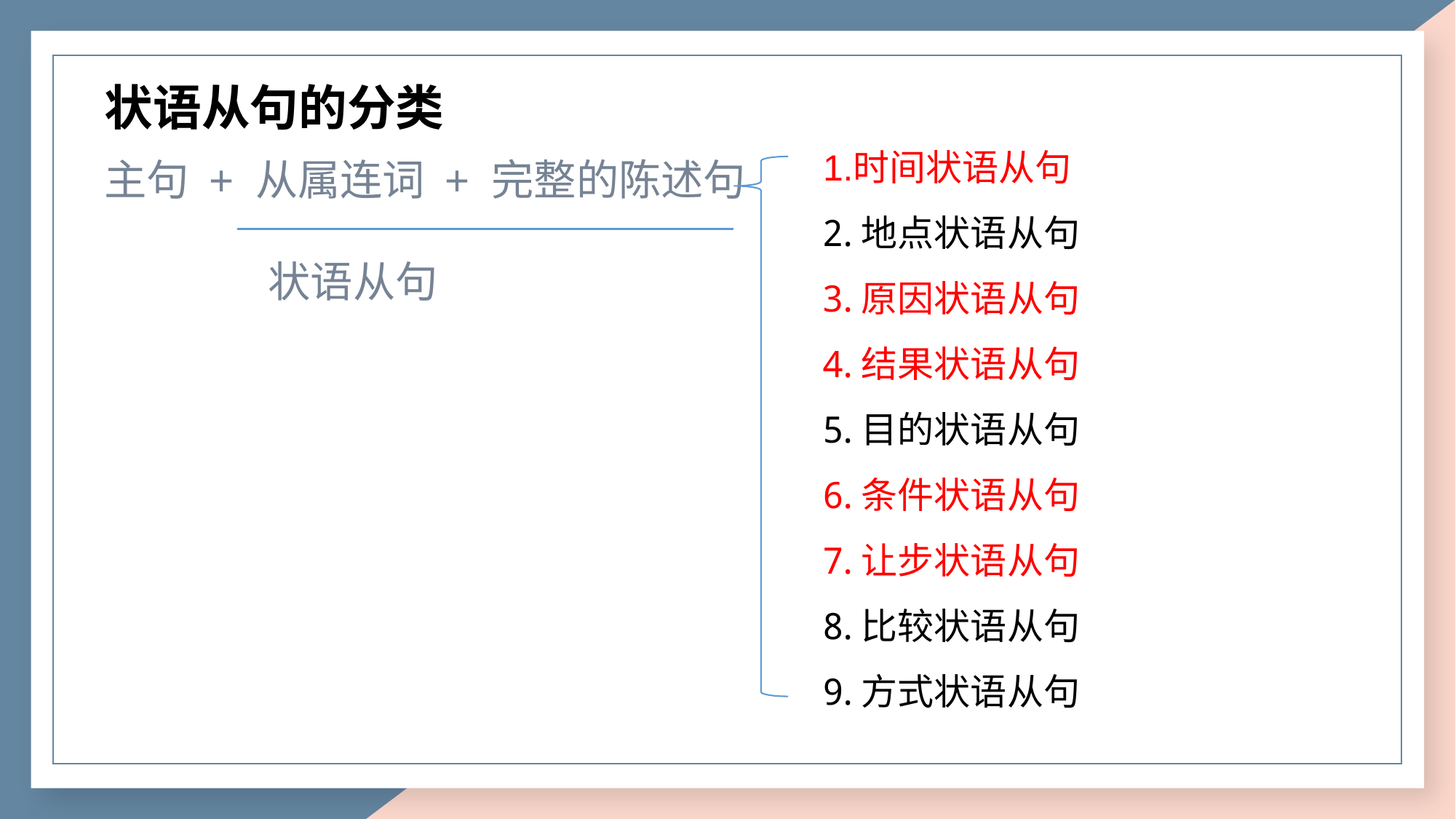

状语从句的分类
时间状语从句
﻿地点状语从句
﻿﻿原因状语从句
﻿﻿结果状语从句
﻿目的状语从句
﻿﻿条件状语从句
﻿﻿让步状语从句
﻿﻿比较状语从句
﻿方式状语从句
主句 + 从属连词 + 完整的陈述句

状语从句